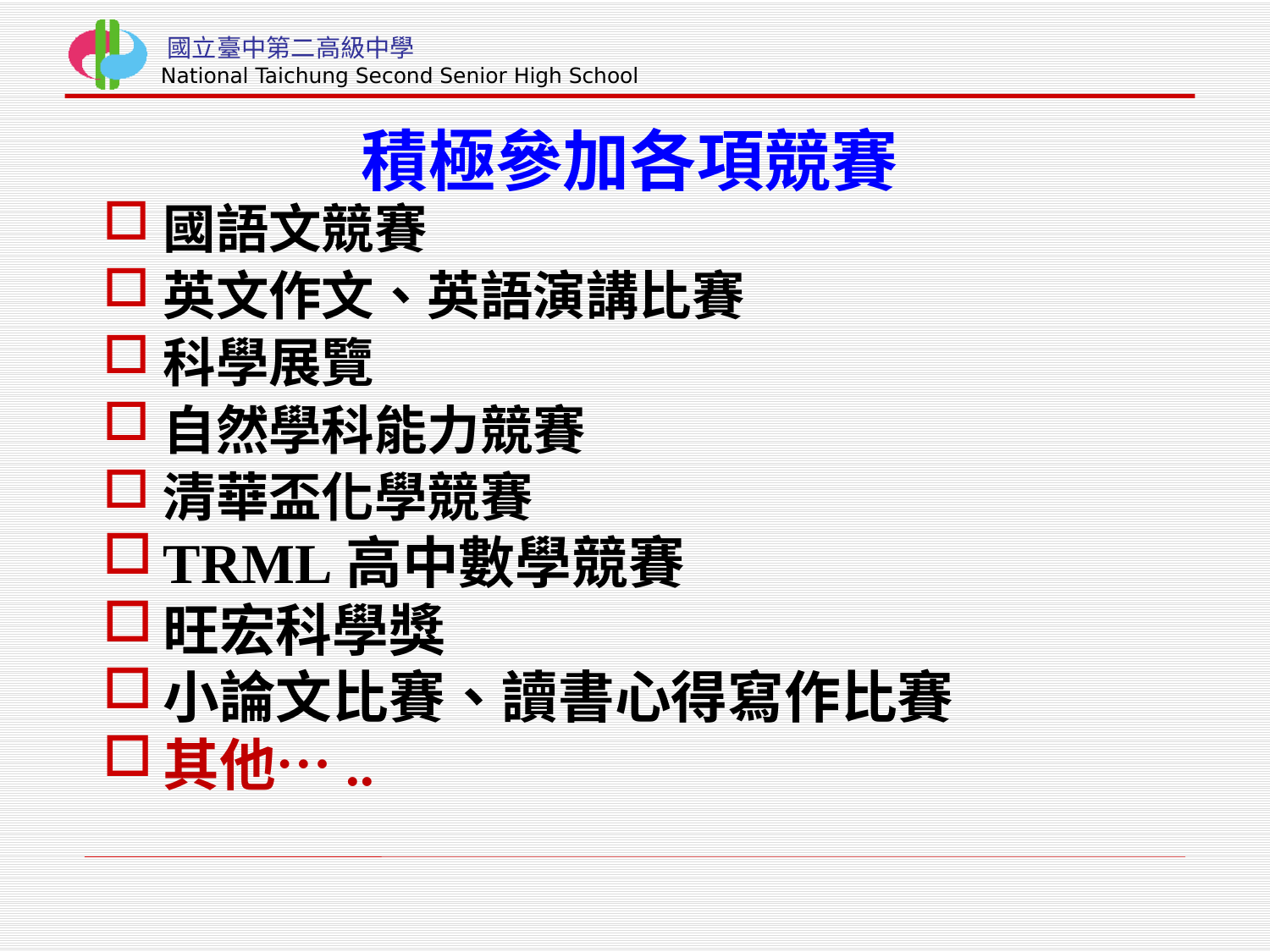

# 積極參加各項競賽
國語文競賽
英文作文、英語演講比賽
科學展覽
自然學科能力競賽
清華盃化學競賽
TRML高中數學競賽
旺宏科學獎
小論文比賽、讀書心得寫作比賽
其他…..